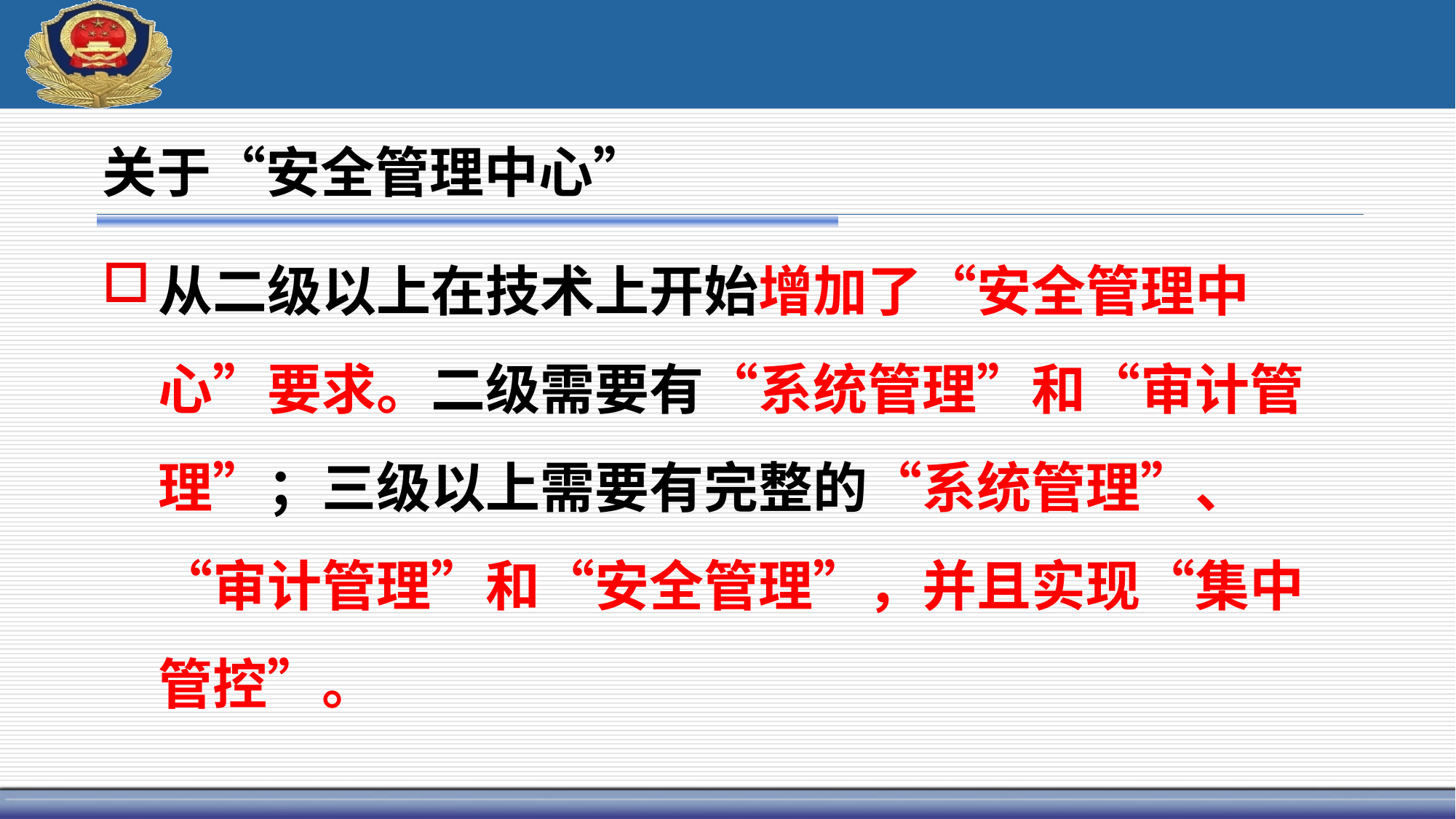

# 关于“安全管理中心”
从二级以上在技术上开始增加了“安全管理中心”要求。二级需要有“系统管理”和“审计管理”；三级以上需要有完整的“系统管理”、“审计管理”和“安全管理”，并且实现“集中管控”。
70